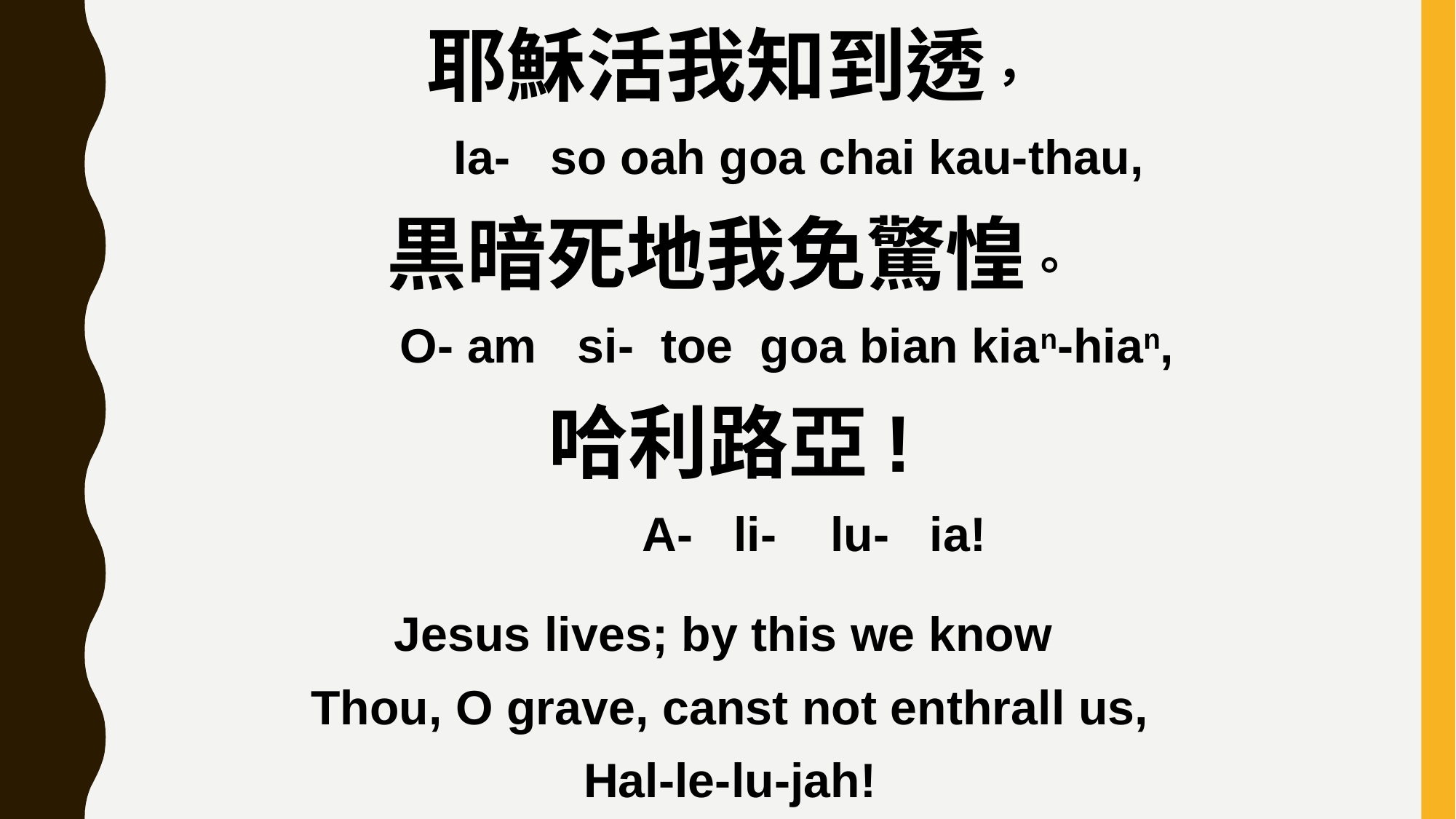

耶穌活我知到透，
                   Ia-   so oah goa chai kau-thau,
黒暗死地我免驚惶。
               O- am   si-  toe  goa bian kian-hian,
哈利路亞!
                                 A-   li-    lu-   ia!

Jesus lives; by this we know
Thou, O grave, canst not enthrall us,
Hal-le-lu-jah!